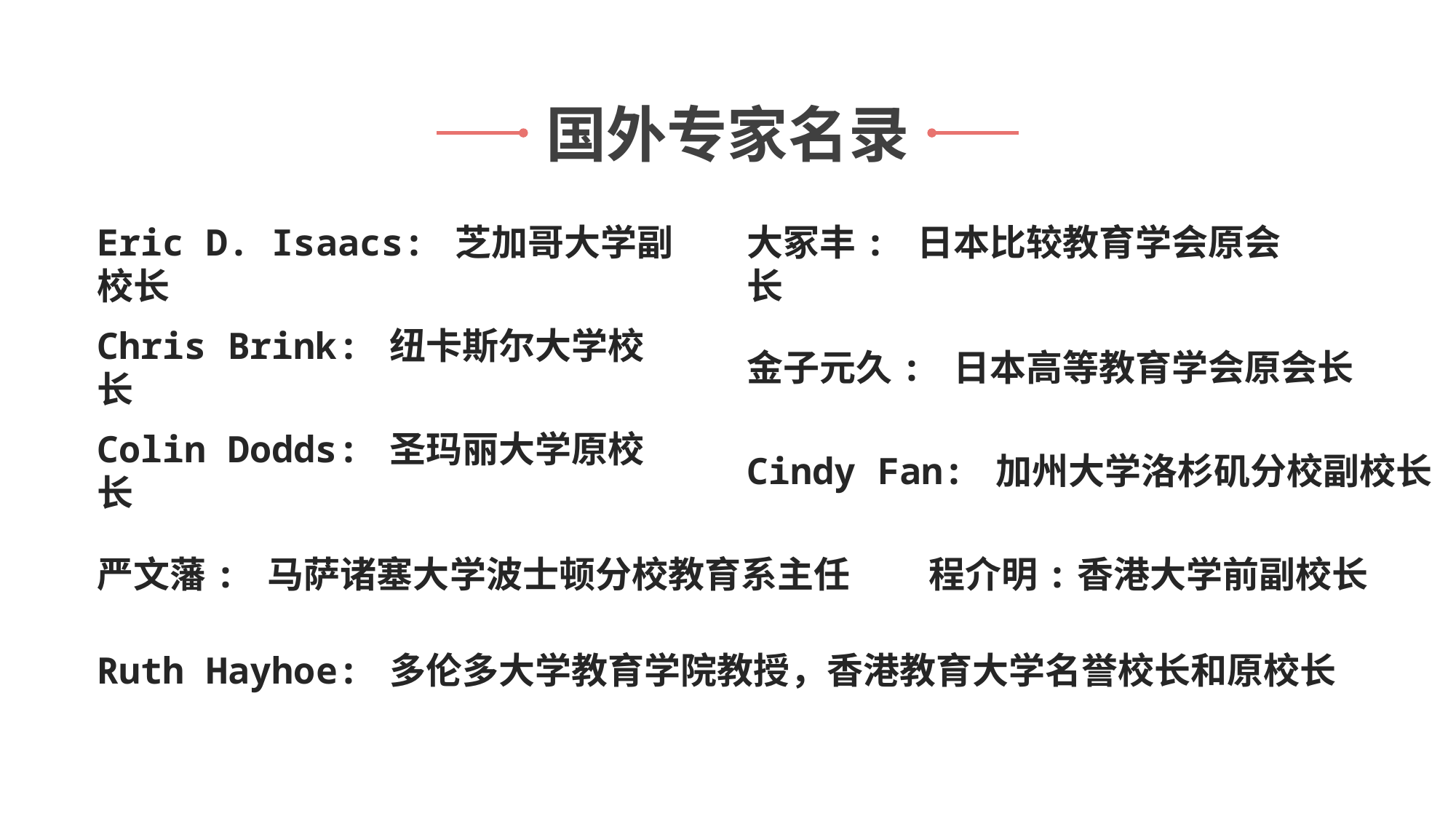

国外专家名录
大冢丰: 日本比较教育学会原会长
Eric D. Isaacs: 芝加哥大学副校长
Chris Brink: 纽卡斯尔大学校长
金子元久: 日本高等教育学会原会长
Colin Dodds: 圣玛丽大学原校长
Cindy Fan: 加州大学洛杉矶分校副校长
严文藩: 马萨诸塞大学波士顿分校教育系主任
程介明:香港大学前副校长
Ruth Hayhoe: 多伦多大学教育学院教授，香港教育大学名誉校长和原校长